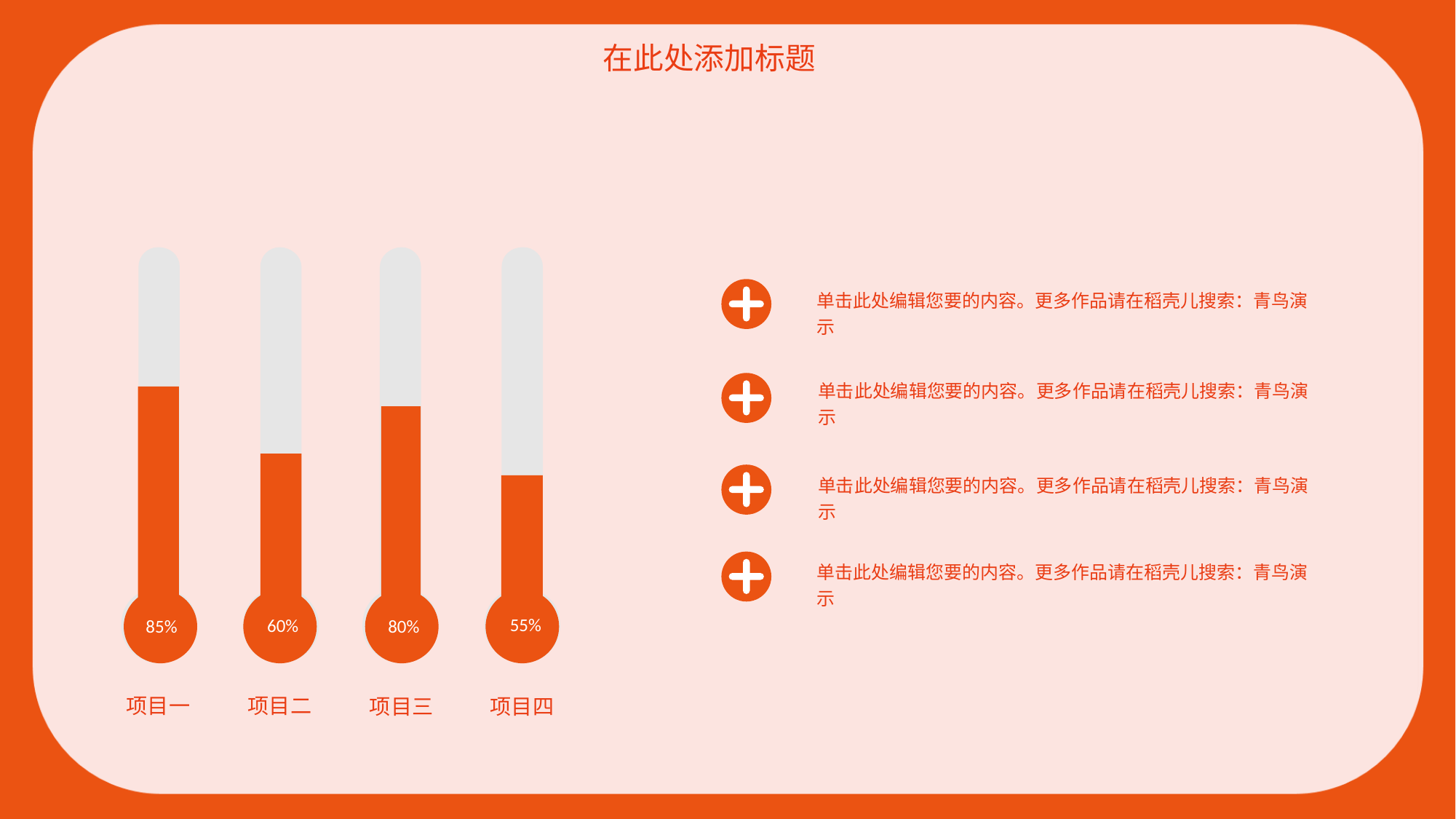

在此处添加标题

单击此处编辑您要的内容。更多作品请在稻壳儿搜索：青鸟演示
单击此处编辑您要的内容。更多作品请在稻壳儿搜索：青鸟演示

单击此处编辑您要的内容。更多作品请在稻壳儿搜索：青鸟演示

单击此处编辑您要的内容。更多作品请在稻壳儿搜索：青鸟演示

55%
60%
80%
85%
项目二
项目一
项目四
项目三